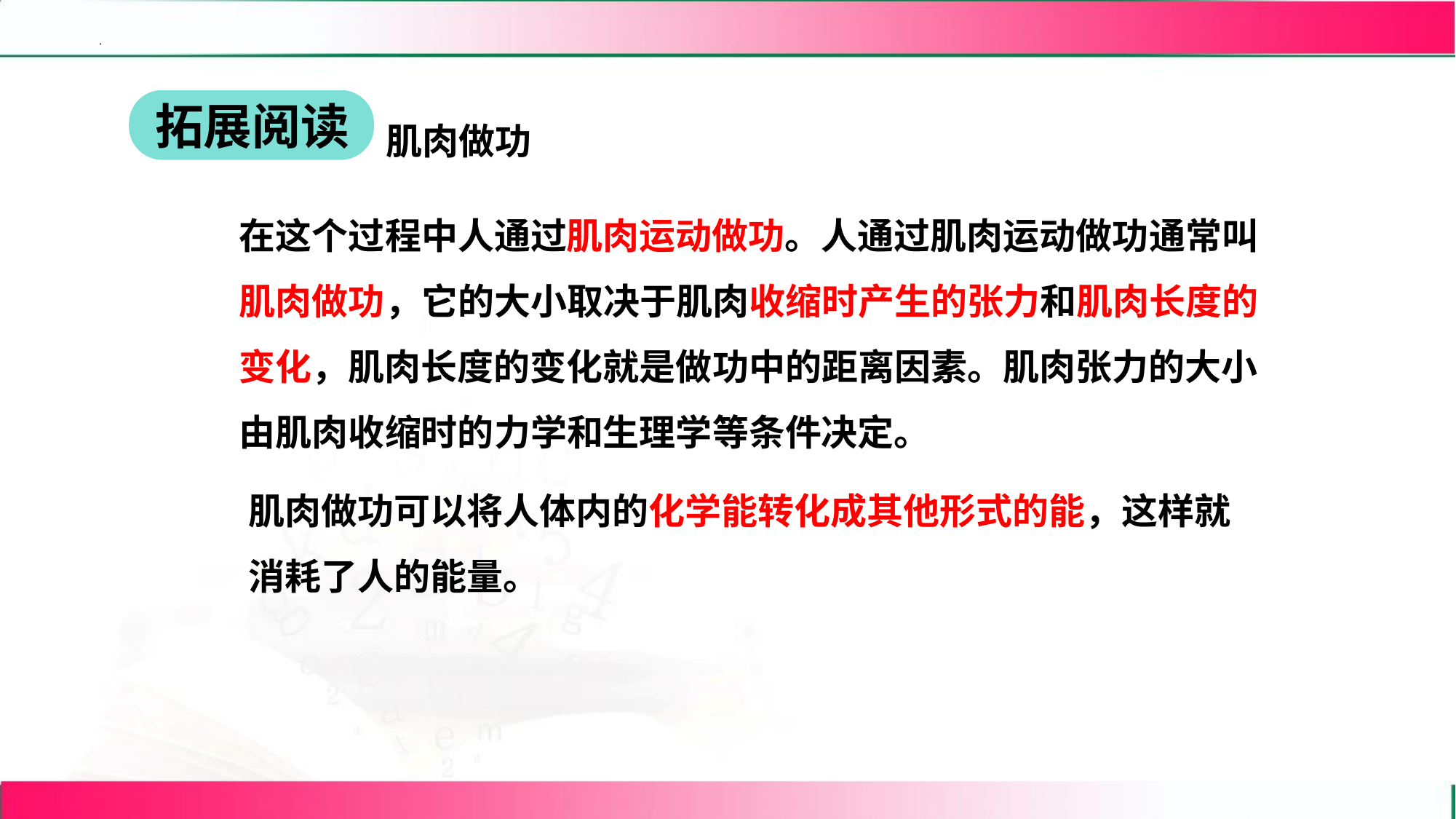

肌肉做功
拓展阅读
在这个过程中人通过肌肉运动做功。人通过肌肉运动做功通常叫肌肉做功，它的大小取决于肌肉收缩时产生的张力和肌肉长度的变化，肌肉长度的变化就是做功中的距离因素。肌肉张力的大小由肌肉收缩时的力学和生理学等条件决定。
肌肉做功可以将人体内的化学能转化成其他形式的能，这样就消耗了人的能量。